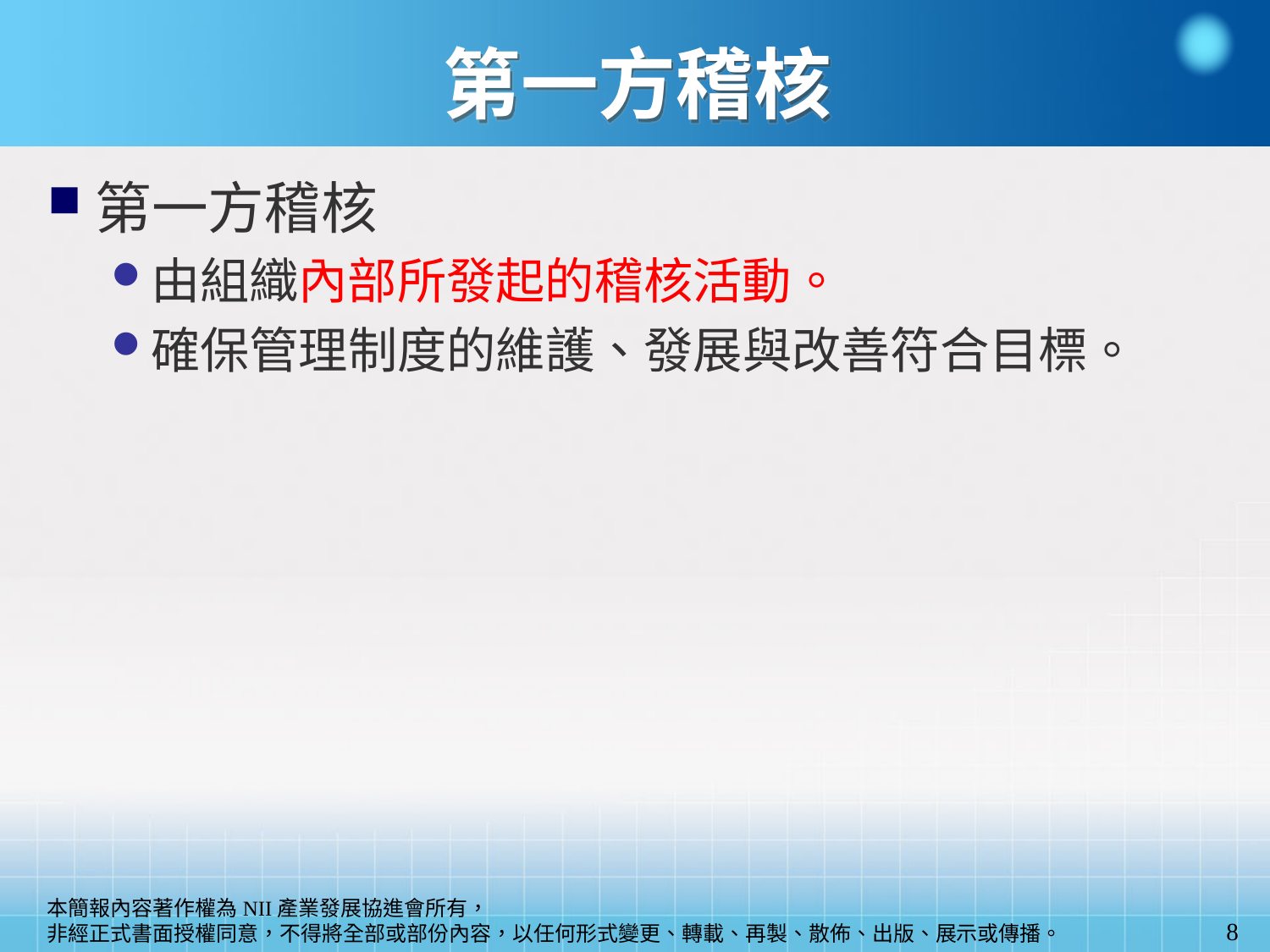

# 第一方稽核
第一方稽核
由組織內部所發起的稽核活動。
確保管理制度的維護、發展與改善符合目標。
8